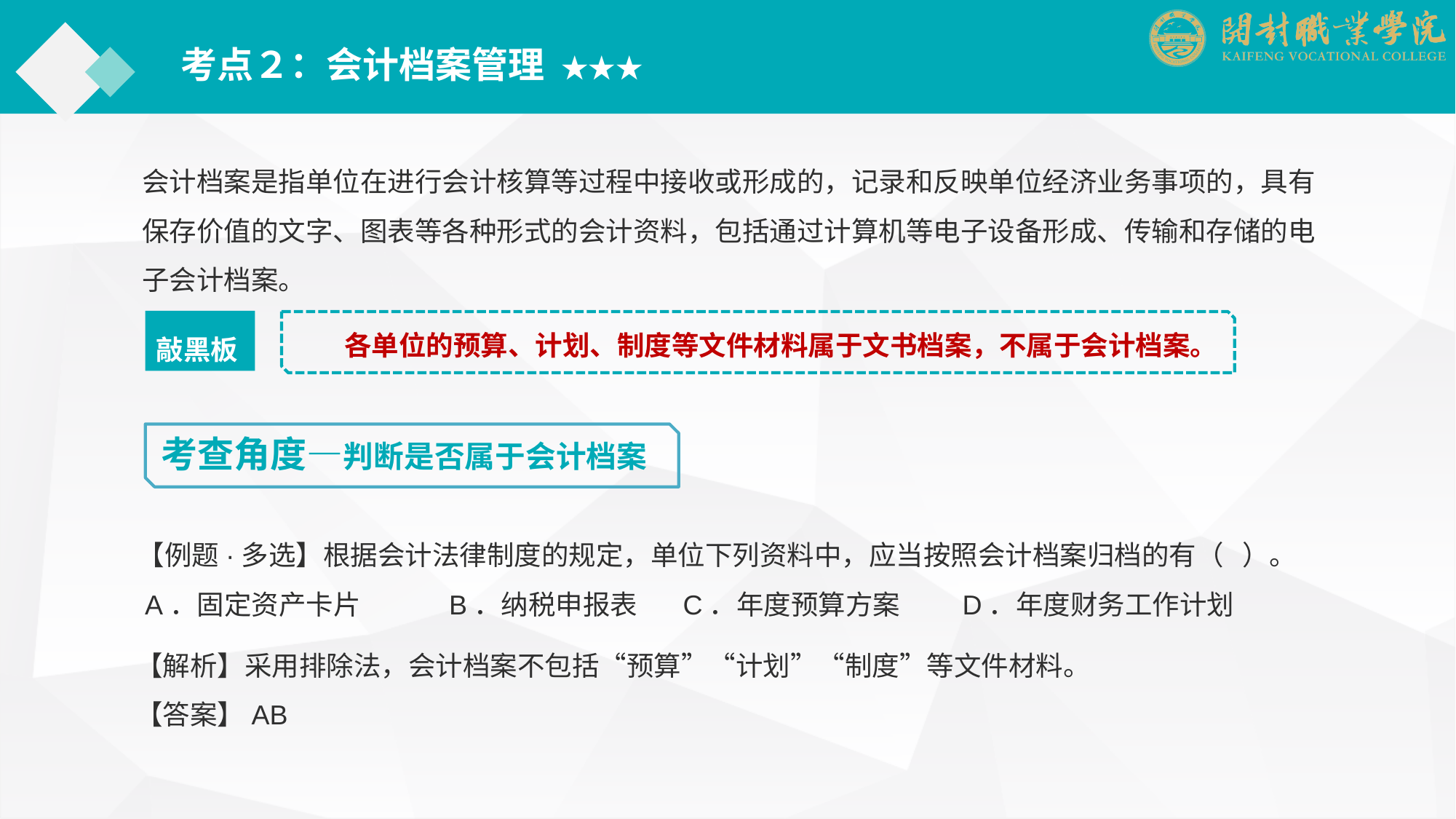

考点２：会计档案管理  ★★★
会计档案是指单位在进行会计核算等过程中接收或形成的，记录和反映单位经济业务事项的，具有保存价值的文字、图表等各种形式的会计资料，包括通过计算机等电子设备形成、传输和存储的电子会计档案。
     各单位的预算、计划、制度等文件材料属于文书档案，不属于会计档案。
敲黑板

考查角度—判断是否属于会计档案

【例题·多选】根据会计法律制度的规定，单位下列资料中，应当按照会计档案归档的有（   ）。
 A．固定资产卡片　　　B．纳税申报表	C．年度预算方案	　　D．年度财务工作计划
【解析】采用排除法，会计档案不包括“预算”“计划”“制度”等文件材料。
【答案】AB